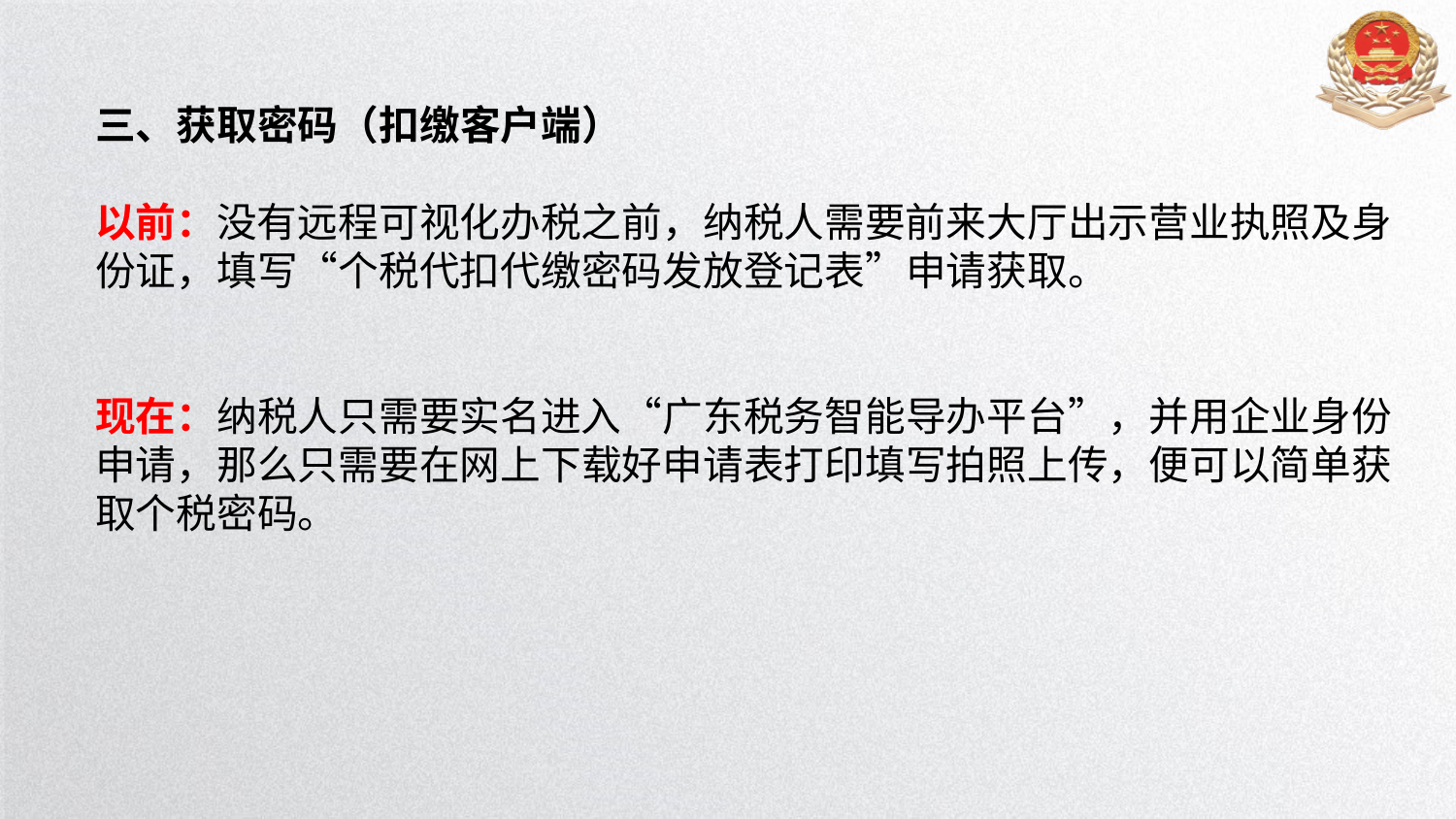

三、获取密码（扣缴客户端）

以前：没有远程可视化办税之前，纳税人需要前来大厅出示营业执照及身份证，填写“个税代扣代缴密码发放登记表”申请获取。

现在：纳税人只需要实名进入“广东税务智能导办平台”，并用企业身份申请，那么只需要在网上下载好申请表打印填写拍照上传，便可以简单获取个税密码。